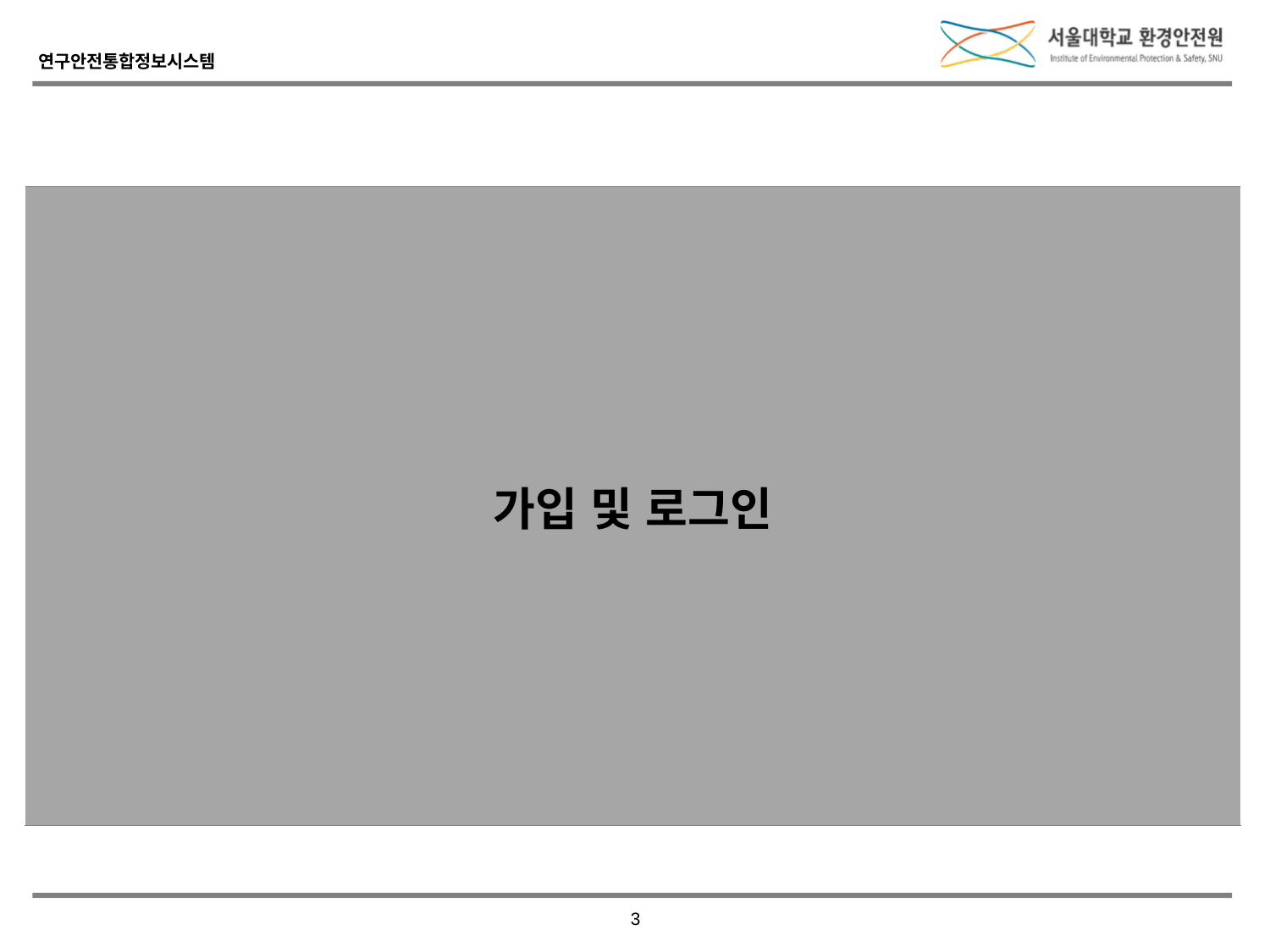

| 가입 및 로그인 |
| --- |